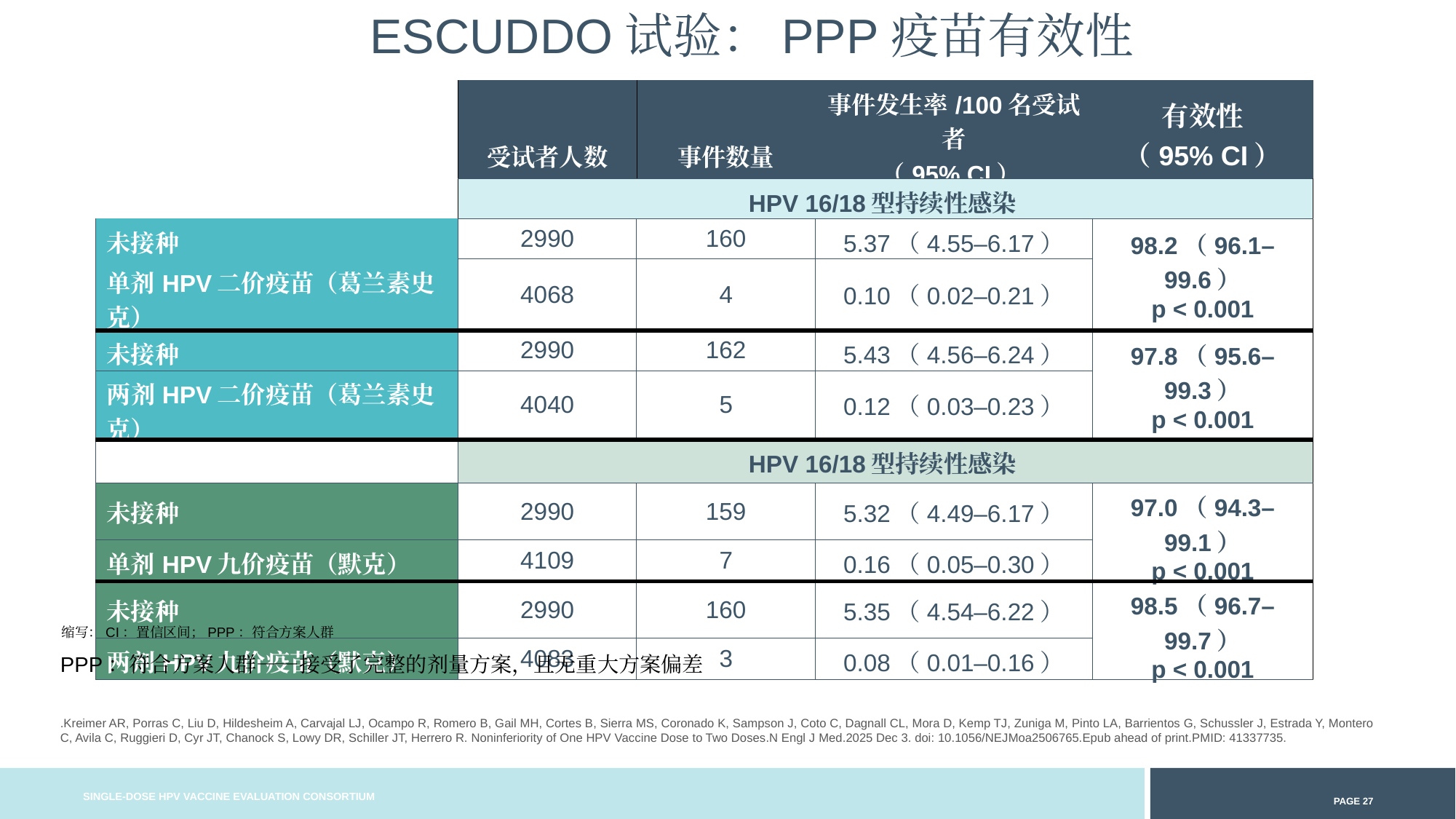

ESCUDDO试验：PPP疫苗有效性
|  | 受试者人数 | 事件数量 | 事件发生率/100名受试者 （95% CI） | 有效性 （95% CI） |
| --- | --- | --- | --- | --- |
|  | HPV 16/18型持续性感染 |  |  |  |
| 未接种 | 2990 | 160 | 5.37（4.55–6.17） | 98.2（96.1–99.6） p < 0.001 |
| 单剂HPV二价疫苗（葛兰素史克） | 4068 | 4 | 0.10（0.02–0.21） |  |
| 未接种 | 2990 | 162 | 5.43（4.56–6.24） | 97.8（95.6–99.3） p < 0.001 |
| 两剂HPV二价疫苗（葛兰素史克） | 4040 | 5 | 0.12（0.03–0.23） |  |
|  | HPV 16/18型持续性感染 |  |  |  |
| 未接种 | 2990 | 159 | 5.32（4.49–6.17） | 97.0（94.3–99.1） p < 0.001 |
| 单剂HPV九价疫苗（默克） | 4109 | 7 | 0.16（0.05–0.30） |  |
| 未接种 | 2990 | 160 | 5.35（4.54–6.22） | 98.5（96.7–99.7） p < 0.001 |
| 两剂HPV九价疫苗（默克） | 4083 | 3 | 0.08（0.01–0.16） |  |
缩写：CI：置信区间；PPP：符合方案人群
PPP：符合方案人群——接受了完整的剂量方案，且无重大方案偏差
.Kreimer AR, Porras C, Liu D, Hildesheim A, Carvajal LJ, Ocampo R, Romero B, Gail MH, Cortes B, Sierra MS, Coronado K, Sampson J, Coto C, Dagnall CL, Mora D, Kemp TJ, Zuniga M, Pinto LA, Barrientos G, Schussler J, Estrada Y, Montero C, Avila C, Ruggieri D, Cyr JT, Chanock S, Lowy DR, Schiller JT, Herrero R. Noninferiority of One HPV Vaccine Dose to Two Doses.N Engl J Med.2025 Dec 3. doi: 10.1056/NEJMoa2506765.Epub ahead of print.PMID: 41337735.